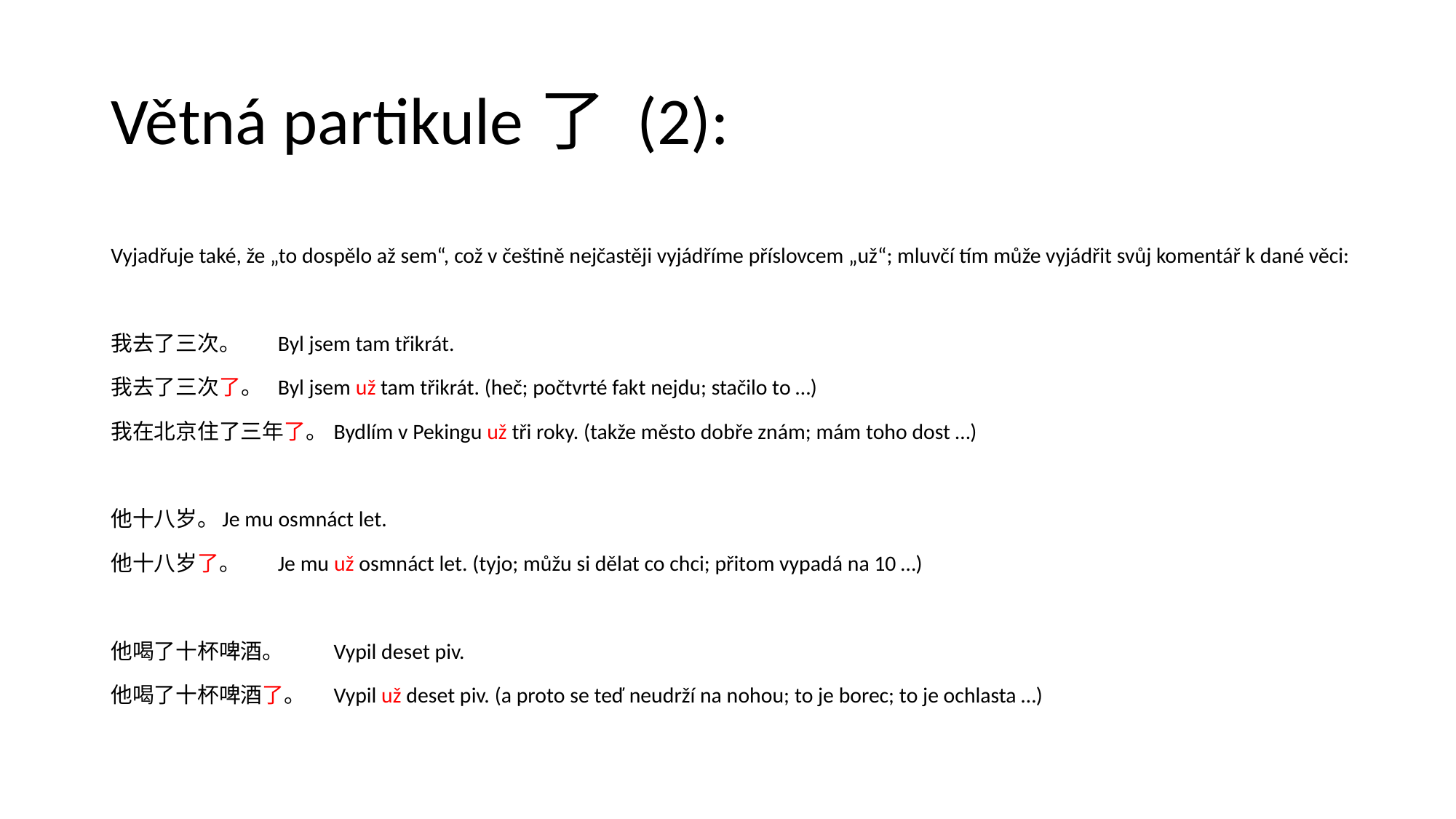

# Větná partikule了 (2):
Vyjadřuje také, že „to dospělo až sem“, což v češtině nejčastěji vyjádříme příslovcem „už“; mluvčí tím může vyjádřit svůj komentář k dané věci:

我去了三次。			Byl jsem tam třikrát.
我去了三次了。			Byl jsem už tam třikrát. (heč; počtvrté fakt nejdu; stačilo to …)
我在北京住了三年了。		Bydlím v Pekingu už tři roky. (takže město dobře znám; mám toho dost …)

他十八岁。			Je mu osmnáct let.
他十八岁了。			Je mu už osmnáct let. (tyjo; můžu si dělat co chci; přitom vypadá na 10 …)

他喝了十杯啤酒。			Vypil deset piv.
他喝了十杯啤酒了。 			Vypil už deset piv. (a proto se teď neudrží na nohou; to je borec; to je ochlasta …)